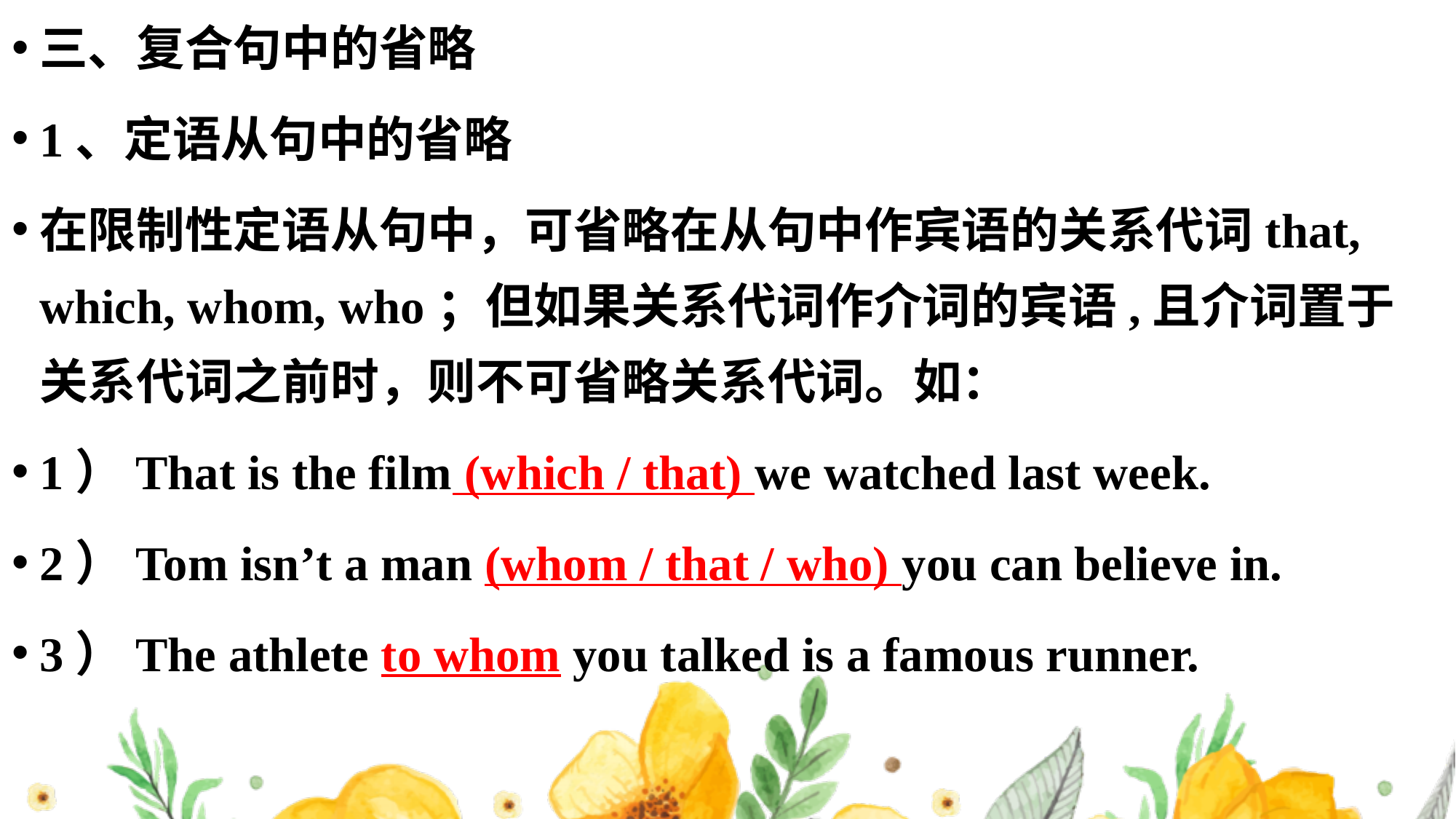

三、复合句中的省略
1、定语从句中的省略
在限制性定语从句中，可省略在从句中作宾语的关系代词that, which, whom, who；但如果关系代词作介词的宾语,且介词置于关系代词之前时，则不可省略关系代词。如：
1）That is the film (which / that) we watched last week.
2）Tom isn’t a man (whom / that / who) you can believe in.
3）The athlete to whom you talked is a famous runner.